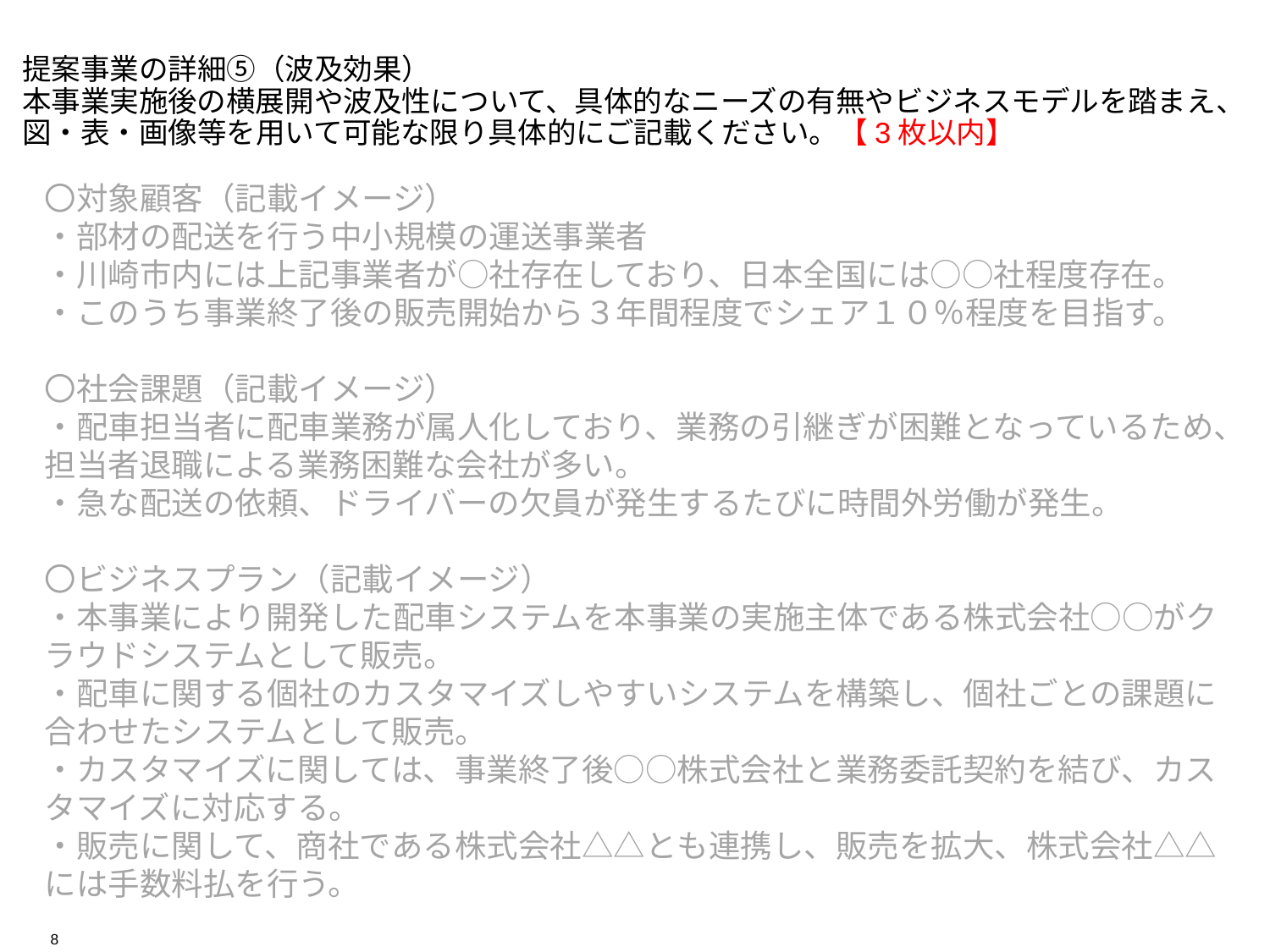

# 提案事業の詳細⑤（波及効果） 本事業実施後の横展開や波及性について、具体的なニーズの有無やビジネスモデルを踏まえ、図・表・画像等を用いて可能な限り具体的にご記載ください。【3枚以内】
〇対象顧客（記載イメージ）
・部材の配送を行う中小規模の運送事業者
・川崎市内には上記事業者が○社存在しており、日本全国には○○社程度存在。
・このうち事業終了後の販売開始から３年間程度でシェア１０％程度を目指す。

〇社会課題（記載イメージ）
・配車担当者に配車業務が属人化しており、業務の引継ぎが困難となっているため、担当者退職による業務困難な会社が多い。
・急な配送の依頼、ドライバーの欠員が発生するたびに時間外労働が発生。

〇ビジネスプラン（記載イメージ）
・本事業により開発した配車システムを本事業の実施主体である株式会社○○がクラウドシステムとして販売。
・配車に関する個社のカスタマイズしやすいシステムを構築し、個社ごとの課題に合わせたシステムとして販売。
・カスタマイズに関しては、事業終了後○○株式会社と業務委託契約を結び、カスタマイズに対応する。
・販売に関して、商社である株式会社△△とも連携し、販売を拡大、株式会社△△には手数料払を行う。

8